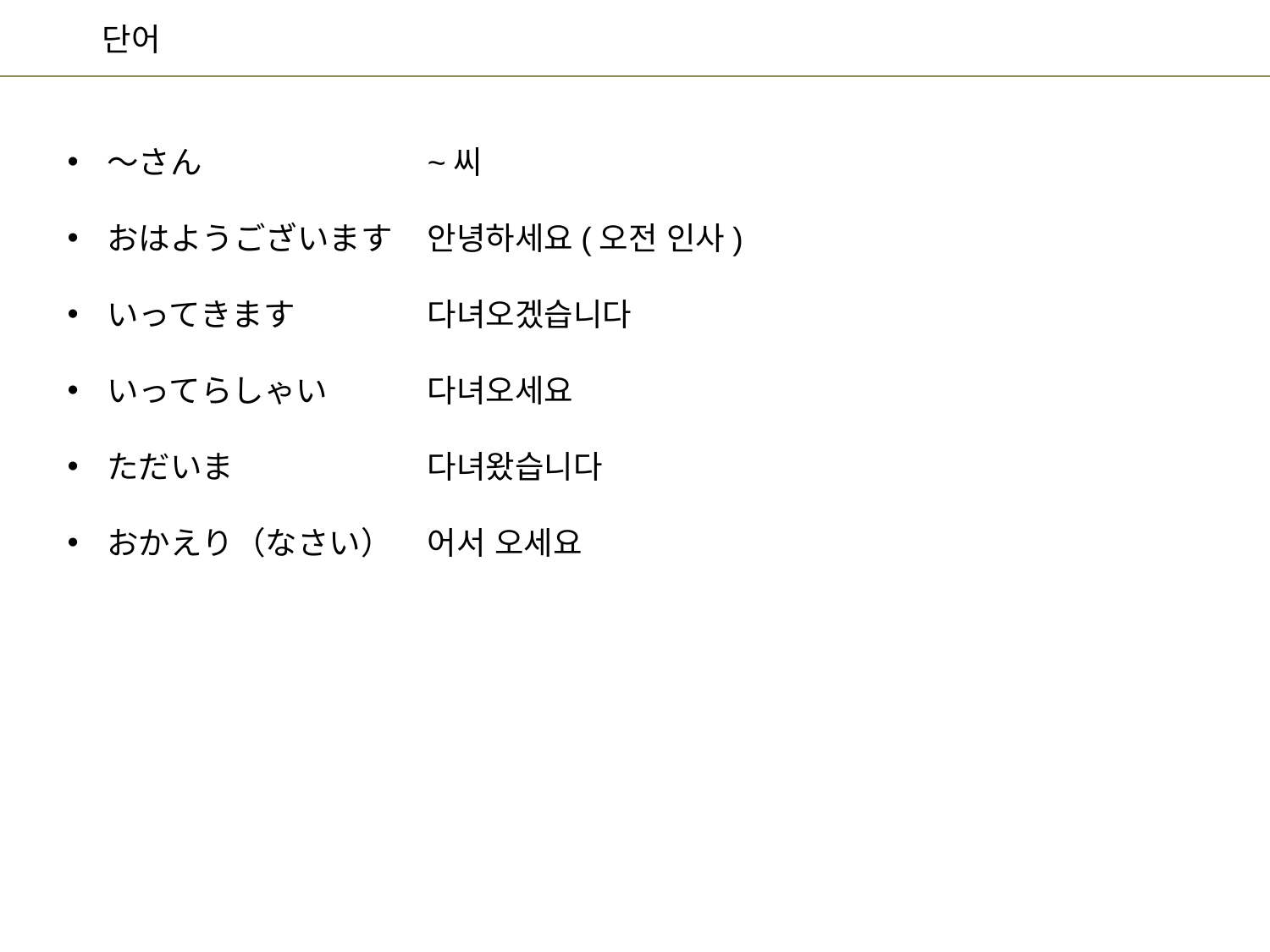

~씨

안녕하세요(오전 인사)

다녀오겠습니다

다녀오세요

다녀왔습니다

어서 오세요
～さん

おはようございます

いってきます

いってらしゃい

ただいま

おかえり（なさい）